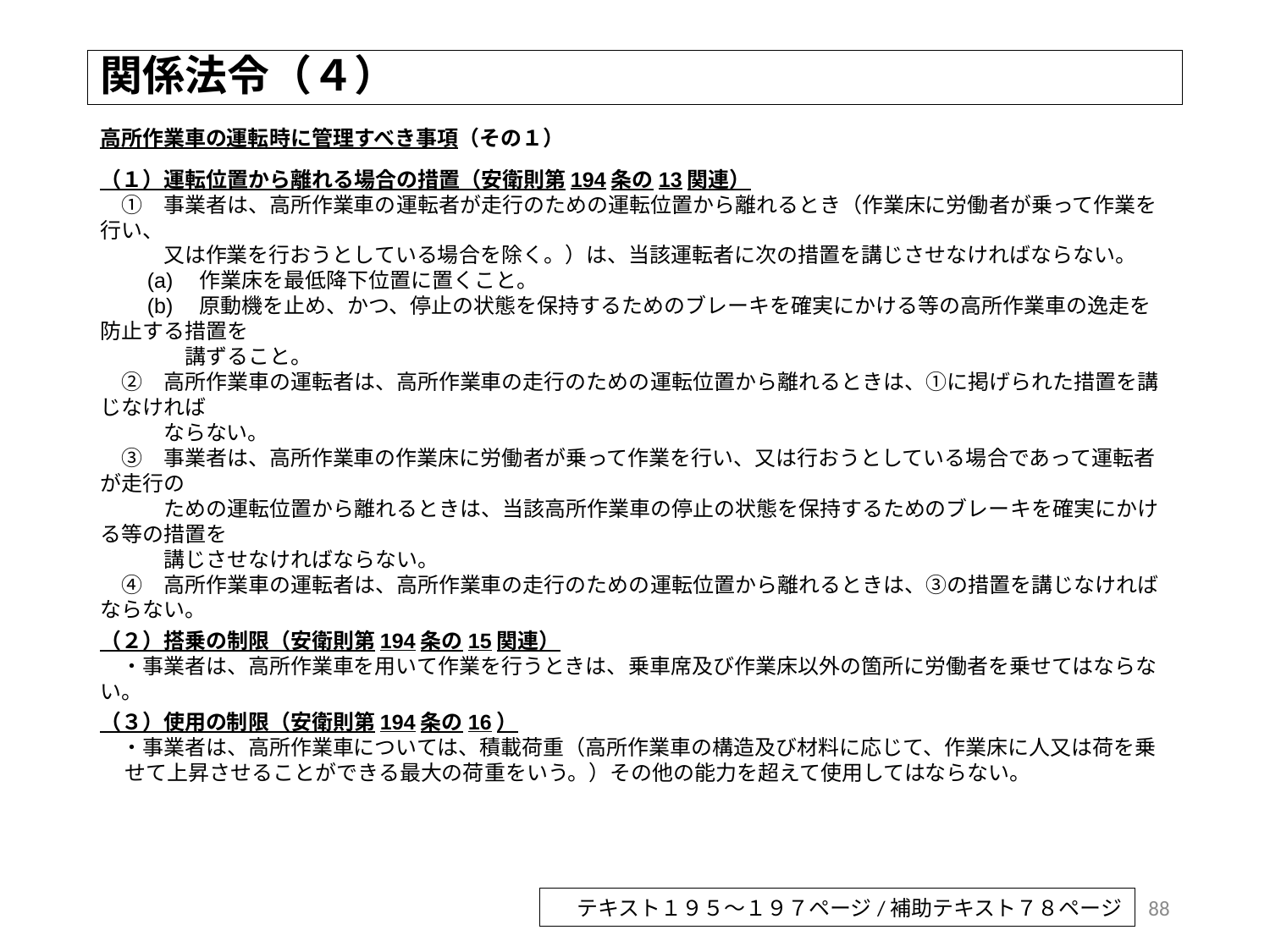

# 関係法令（４）
高所作業車の運転時に管理すべき事項（その１）
（１）運転位置から離れる場合の措置（安衛則第194条の13関連）
　①　事業者は、高所作業車の運転者が走行のための運転位置から離れるとき（作業床に労働者が乗って作業を行い、
　　　又は作業を行おうとしている場合を除く。）は、当該運転者に次の措置を講じさせなければならない。
　　(a)　作業床を最低降下位置に置くこと。
　　(b)　原動機を止め、かつ、停止の状態を保持するためのブレーキを確実にかける等の高所作業車の逸走を防止する措置を
　　　　講ずること。
　②　高所作業車の運転者は、高所作業車の走行のための運転位置から離れるときは、①に掲げられた措置を講じなければ
　　　ならない。
　③　事業者は、高所作業車の作業床に労働者が乗って作業を行い、又は行おうとしている場合であって運転者が走行の
　　　ための運転位置から離れるときは、当該高所作業車の停止の状態を保持するためのブレーキを確実にかける等の措置を
　　　講じさせなければならない。
　④　高所作業車の運転者は、高所作業車の走行のための運転位置から離れるときは、③の措置を講じなければならない。
（２）搭乗の制限（安衛則第194条の15関連）
　・事業者は、高所作業車を用いて作業を行うときは、乗車席及び作業床以外の箇所に労働者を乗せてはならない。
（３）使用の制限（安衛則第194条の16）
　・事業者は、高所作業車については、積載荷重（高所作業車の構造及び材料に応じて、作業床に人又は荷を乗せて上昇させることができる最大の荷重をいう。）その他の能力を超えて使用してはならない。
88
テキスト１９５～１９７ページ/補助テキスト７８ページ